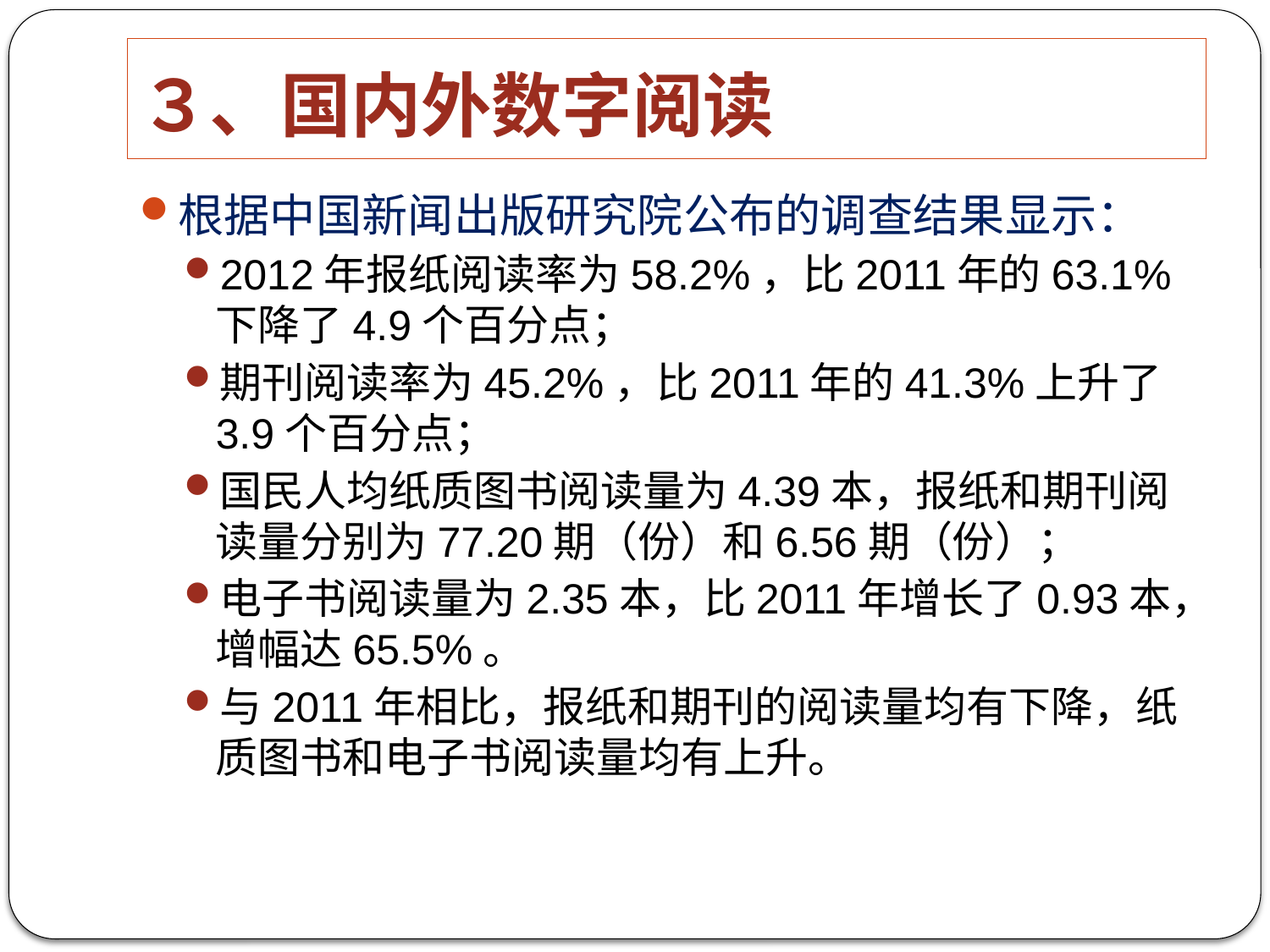

# ３、国内外数字阅读
根据中国新闻出版研究院公布的调查结果显示：
2012年报纸阅读率为58.2%，比2011年的63.1%下降了4.9个百分点；
期刊阅读率为45.2%，比2011年的41.3%上升了3.9个百分点；
国民人均纸质图书阅读量为4.39本，报纸和期刊阅读量分别为77.20期（份）和6.56期（份）；
电子书阅读量为2.35本，比2011年增长了0.93本，增幅达65.5%。
与2011年相比，报纸和期刊的阅读量均有下降，纸质图书和电子书阅读量均有上升。